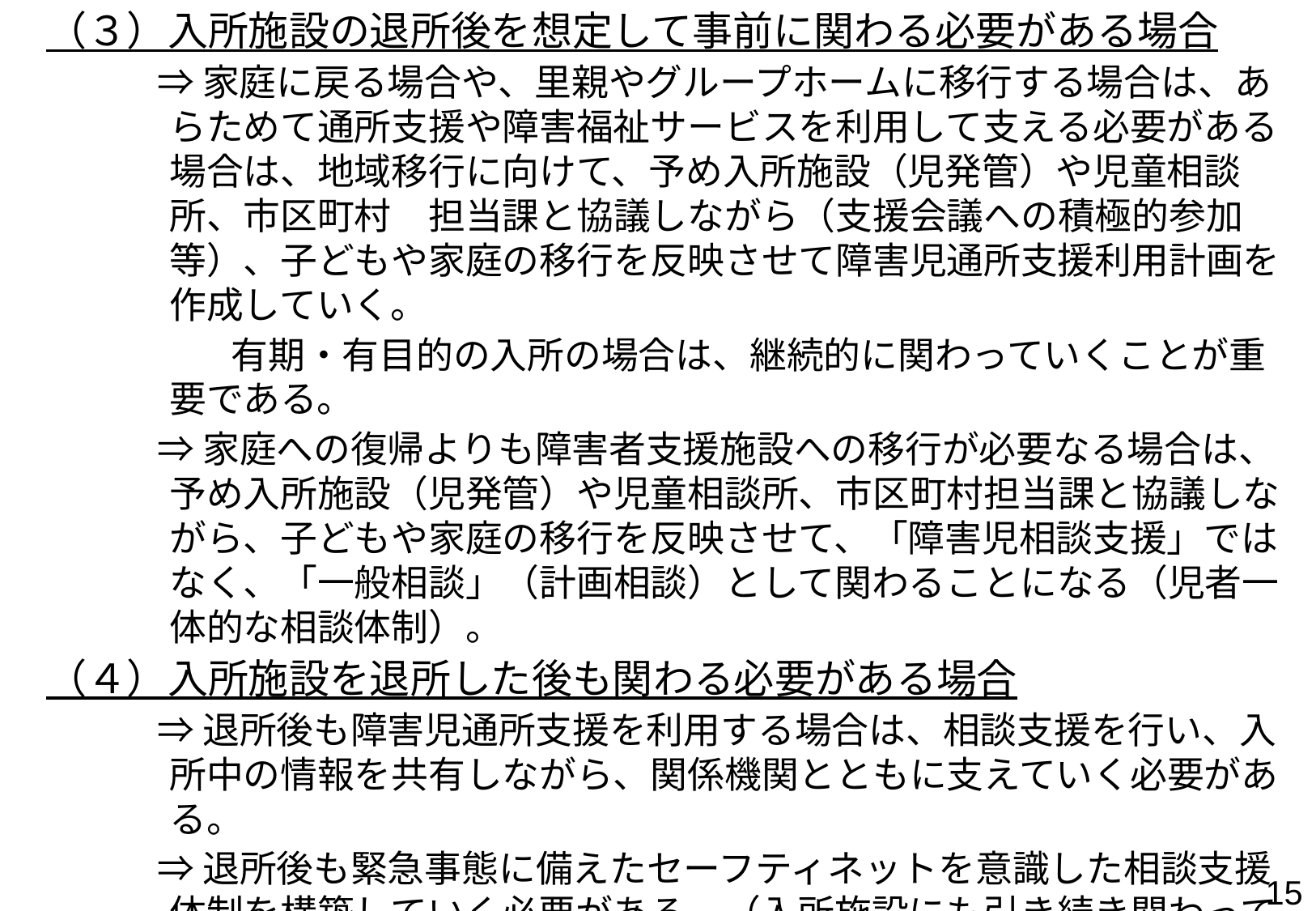

（３）入所施設の退所後を想定して事前に関わる必要がある場合
　　　⇒ 家庭に戻る場合や、里親やグループホームに移行する場合は、あらためて通所支援や障害福祉サービスを利用して支える必要がある場合は、地域移行に向けて、予め入所施設（児発管）や児童相談所、市区町村　担当課と協議しながら（支援会議への積極的参加等）、子どもや家庭の移行を反映させて障害児通所支援利用計画を作成していく。
　　　　　有期・有目的の入所の場合は、継続的に関わっていくことが重要である。
　　　⇒ 家庭への復帰よりも障害者支援施設への移行が必要なる場合は、予め入所施設（児発管）や児童相談所、市区町村担当課と協議しながら、子どもや家庭の移行を反映させて、「障害児相談支援」ではなく、「一般相談」（計画相談）として関わることになる（児者一体的な相談体制）。
（４）入所施設を退所した後も関わる必要がある場合
　　　⇒ 退所後も障害児通所支援を利用する場合は、相談支援を行い、入所中の情報を共有しながら、関係機関とともに支えていく必要がある。
　　　⇒ 退所後も緊急事態に備えたセーフティネットを意識した相談支援体制を構築していく必要がある。（入所施設にも引き続き関わってもらう。なお、その場合のケースマネジメントや進捗管理の主体をどこにするかは退所時の会議で確認すること。要保護児童であれば、市区町村の担当課やこども家庭センター等に担ってもらい、役割分担を）

15